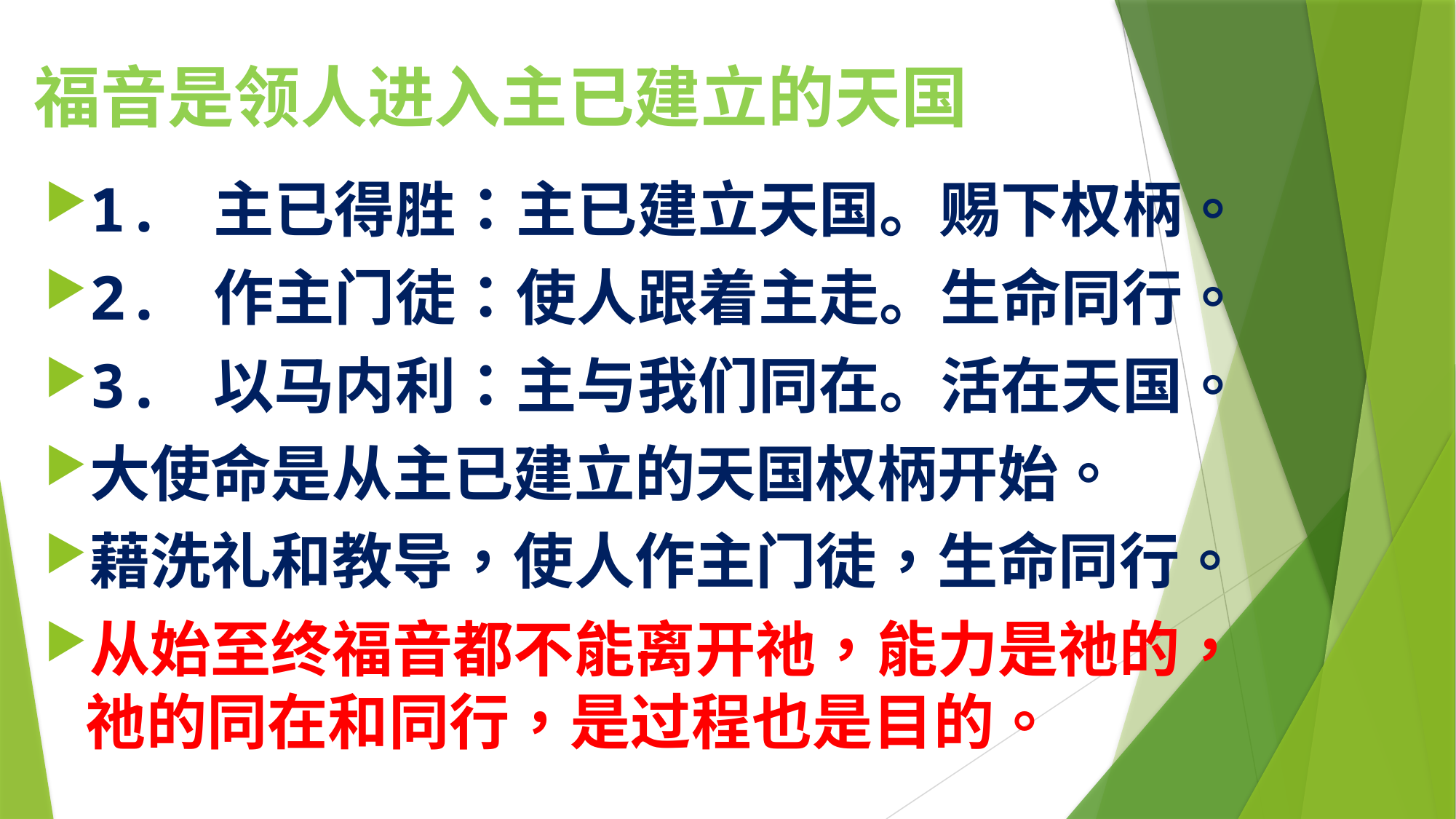

# 福音是领人进入主已建立的天国
1. 主已得胜：主已建立天国。赐下权柄。
2. 作主门徒：使人跟着主走。生命同行。
3. 以马内利：主与我们同在。活在天国。
大使命是从主已建立的天国权柄开始。
藉洗礼和教导，使人作主门徒，生命同行。
从始至终福音都不能离开祂，能力是祂的，祂的同在和同行，是过程也是目的。